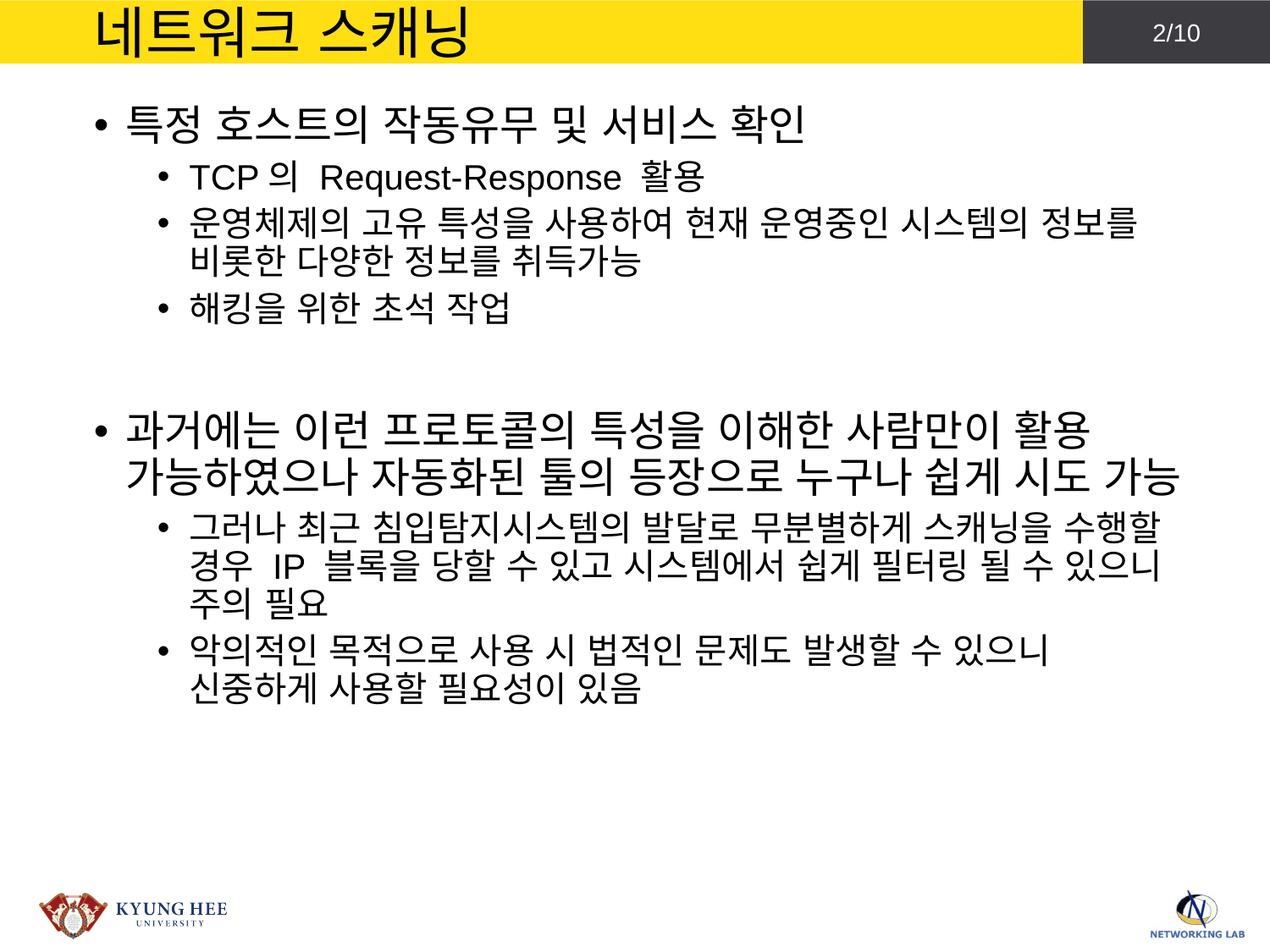

# 네트워크 스캐닝
특정 호스트의 작동유무 및 서비스 확인
TCP의 Request-Response 활용
운영체제의 고유 특성을 사용하여 현재 운영중인 시스템의 정보를 비롯한 다양한 정보를 취득가능
해킹을 위한 초석 작업

과거에는 이런 프로토콜의 특성을 이해한 사람만이 활용 가능하였으나 자동화된 툴의 등장으로 누구나 쉽게 시도 가능
그러나 최근 침입탐지시스템의 발달로 무분별하게 스캐닝을 수행할 경우 IP 블록을 당할 수 있고 시스템에서 쉽게 필터링 될 수 있으니 주의 필요
악의적인 목적으로 사용 시 법적인 문제도 발생할 수 있으니 신중하게 사용할 필요성이 있음